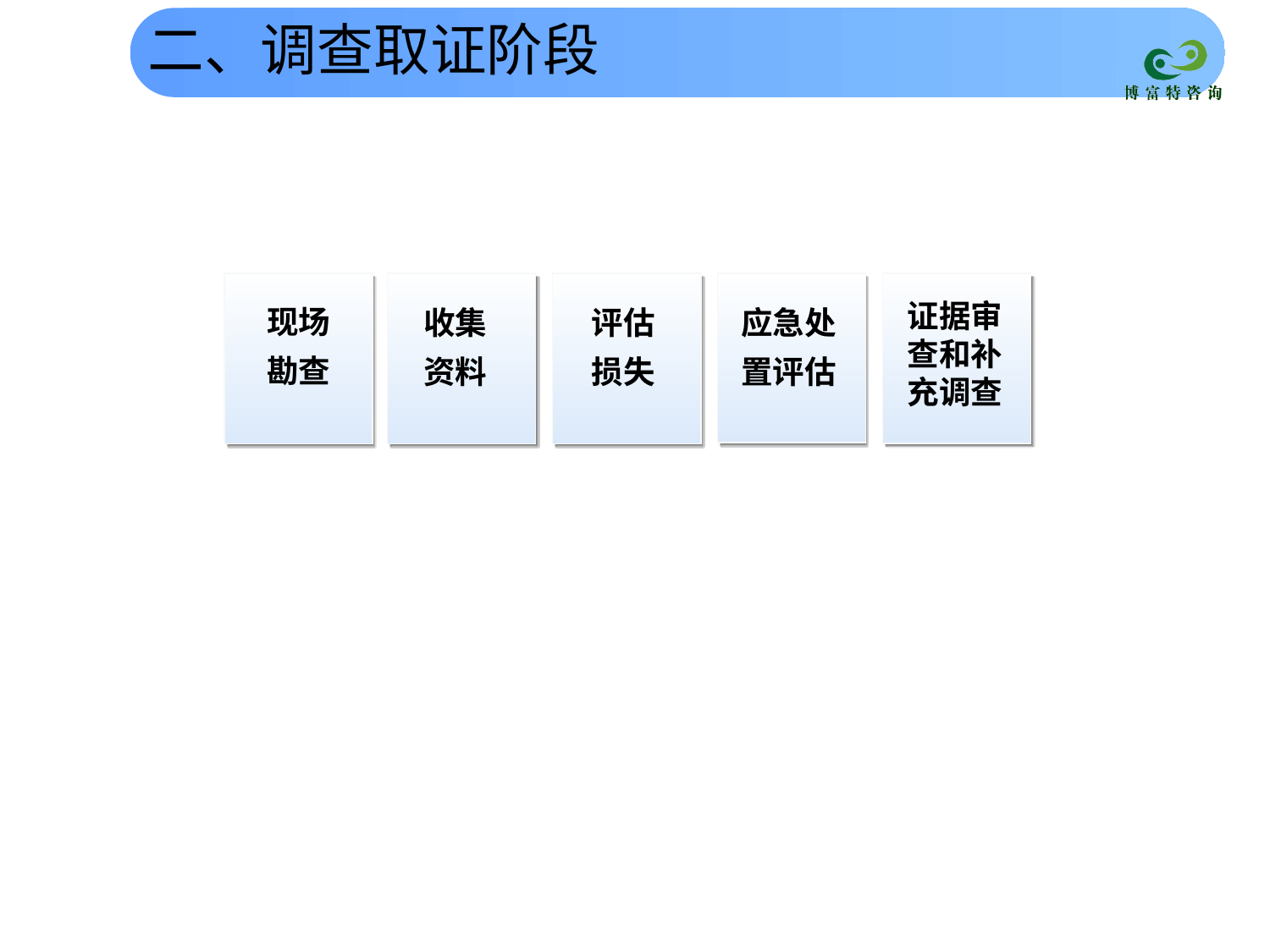

二、调查取证阶段

证据审查和补充调查
现场
勘查
收集
资料
评估
损失
应急处
置评估